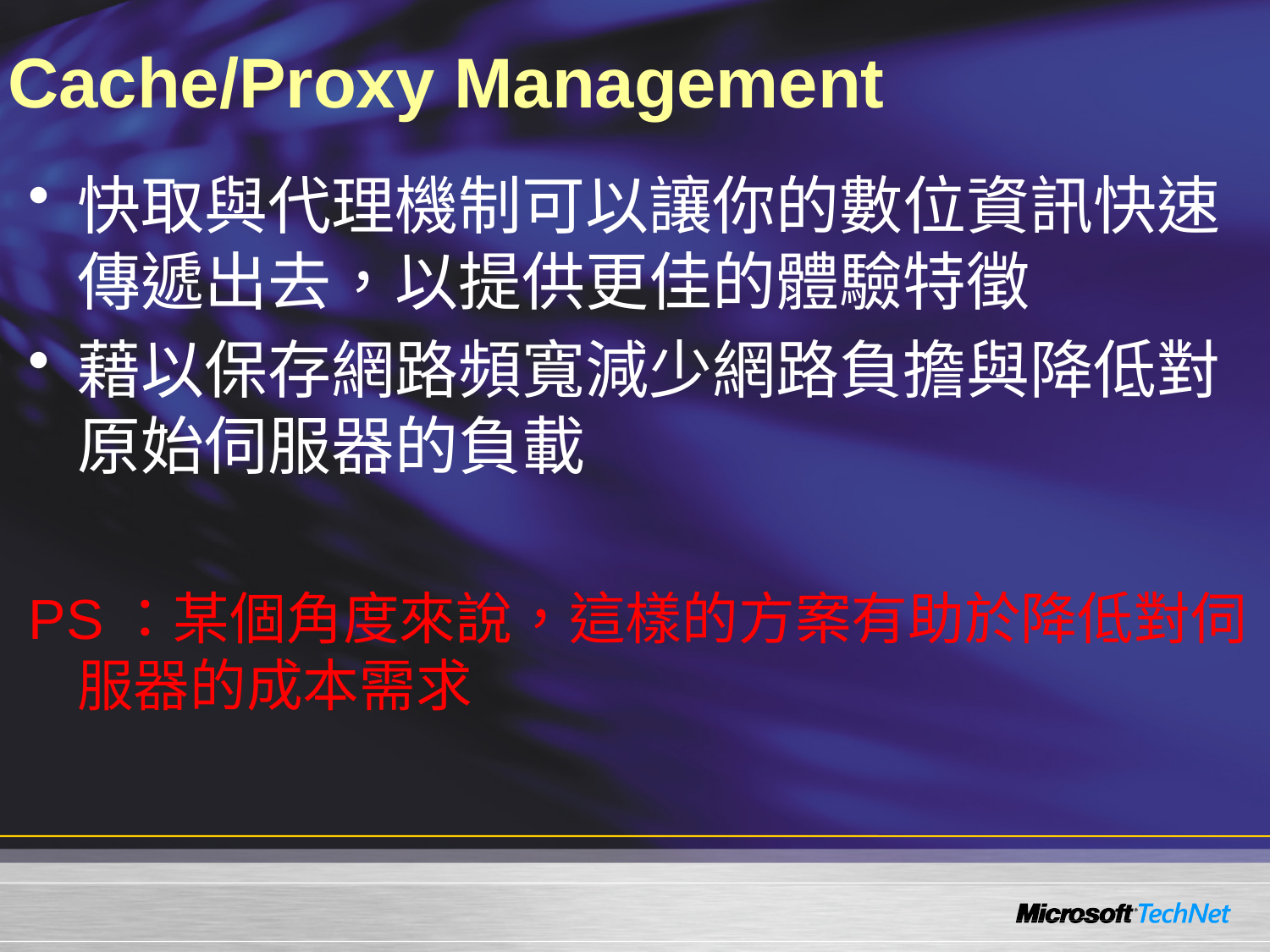

# Cache/Proxy Management
快取與代理機制可以讓你的數位資訊快速傳遞出去，以提供更佳的體驗特徵
藉以保存網路頻寬減少網路負擔與降低對原始伺服器的負載

PS：某個角度來說，這樣的方案有助於降低對伺服器的成本需求